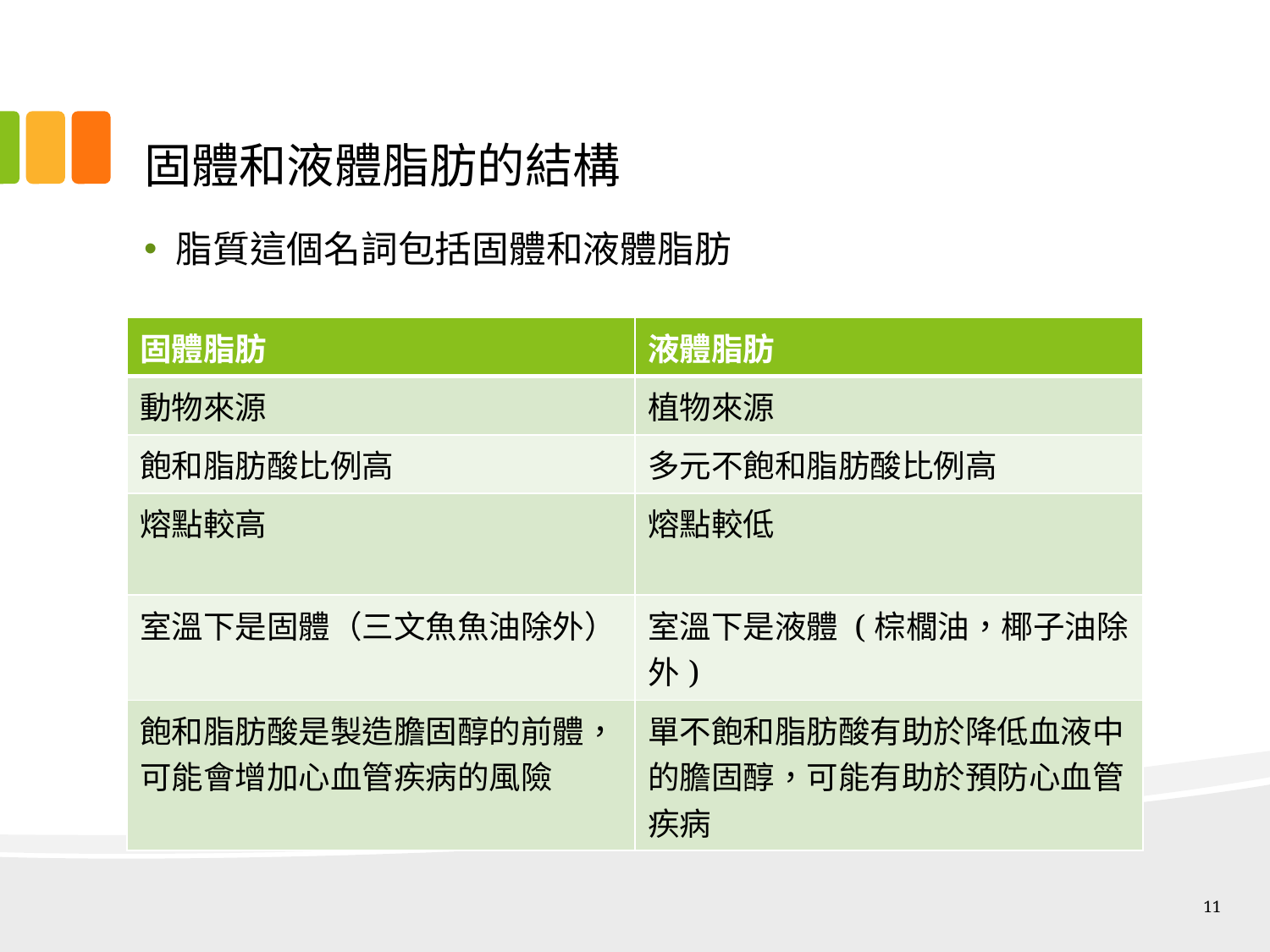

# 固體和液體脂肪的結構
脂質這個名詞包括固體和液體脂肪
| 固體脂肪 | 液體脂肪 |
| --- | --- |
| 動物來源 | 植物來源 |
| 飽和脂肪酸比例高 | 多元不飽和脂肪酸比例高 |
| 熔點較高 | 熔點較低 |
| 室溫下是固體（三文魚魚油除外） | 室溫下是液體 (棕櫚油，椰子油除外) |
| 飽和脂肪酸是製造膽固醇的前體，可能會增加心血管疾病的風險 | 單不飽和脂肪酸有助於降低血液中的膽固醇，可能有助於預防心血管疾病 |
11